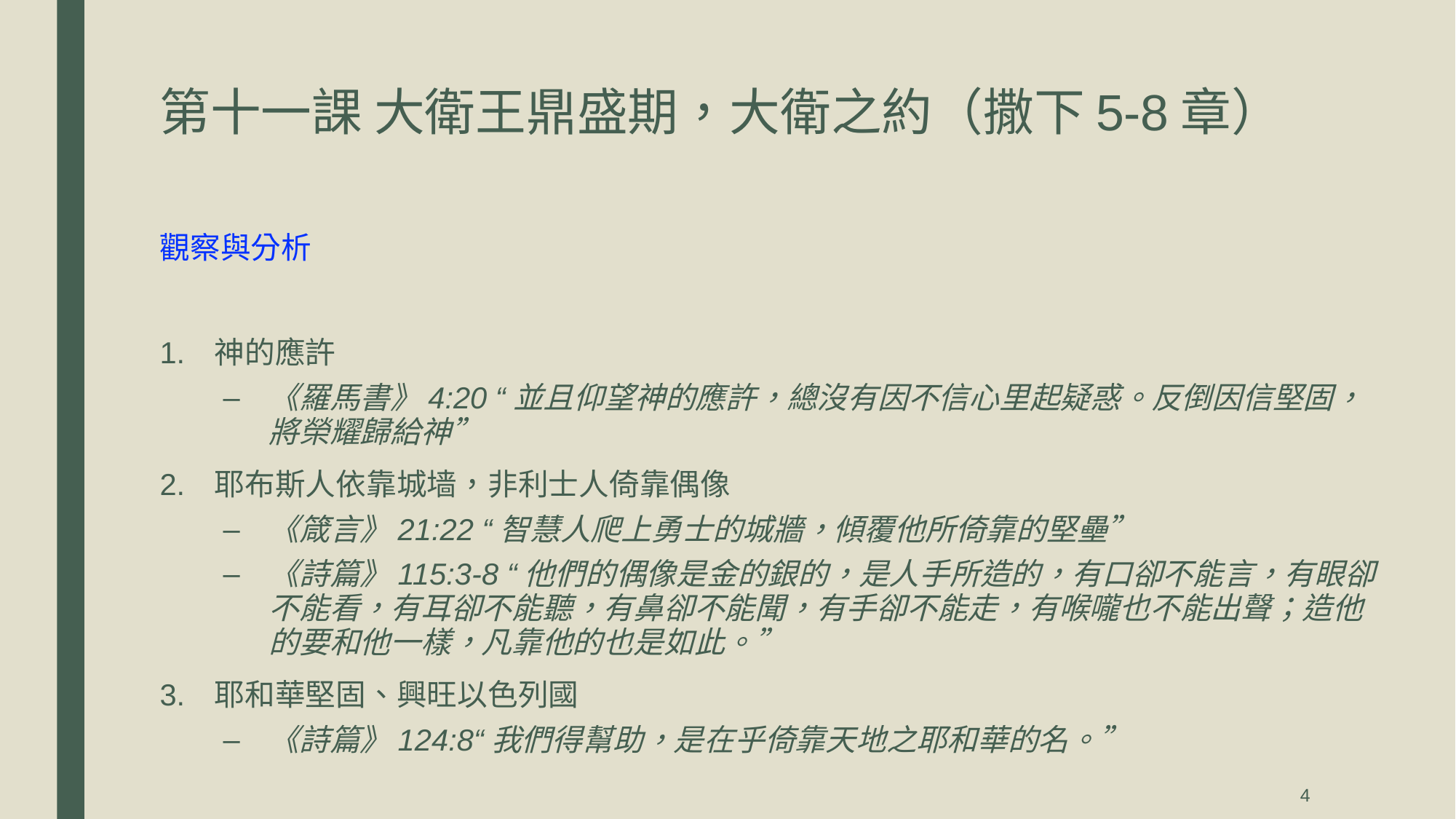

# 第十一課 大衛王鼎盛期，大衛之約（撒下5-8章）
觀察與分析

神的應許
《羅馬書》4:20 “並且仰望神的應許，總沒有因不信心里起疑惑。反倒因信堅固，將榮耀歸給神”
耶布斯人依靠城墙，非利士人倚靠偶像
《箴言》21:22 “智慧人爬上勇士的城牆，傾覆他所倚靠的堅壘”
《詩篇》115:3-8 “他們的偶像是金的銀的，是人手所造的，有口卻不能言，有眼卻不能看，有耳卻不能聽，有鼻卻不能聞，有手卻不能走，有喉嚨也不能出聲；造他的要和他一樣，凡靠他的也是如此。”
耶和華堅固、興旺以色列國
《詩篇》124:8“我們得幫助，是在乎倚靠天地之耶和華的名。”

4